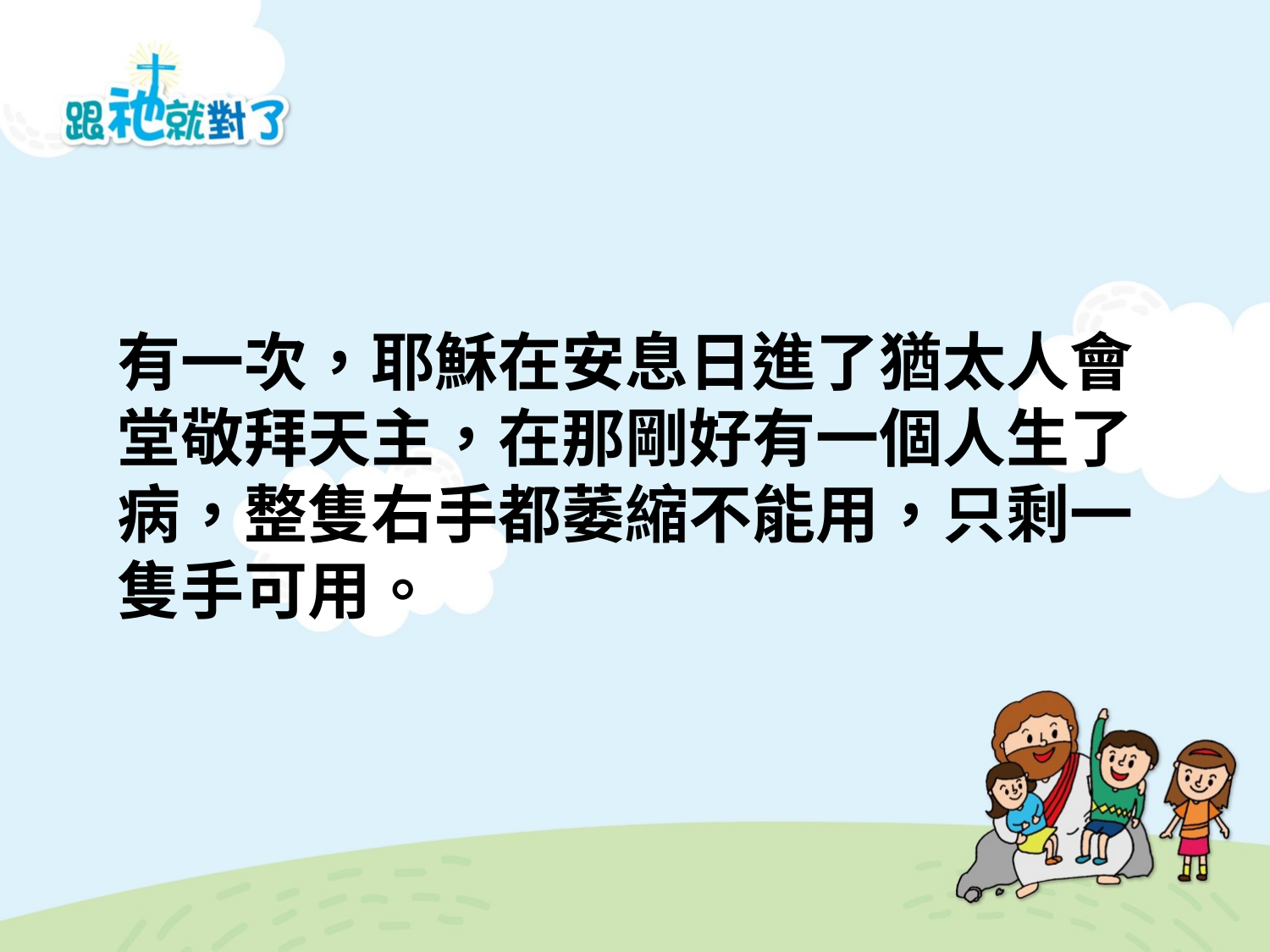

有一次，耶穌在安息日進了猶太人會堂敬拜天主，在那剛好有一個人生了病，整隻右手都萎縮不能用，只剩一隻手可用。